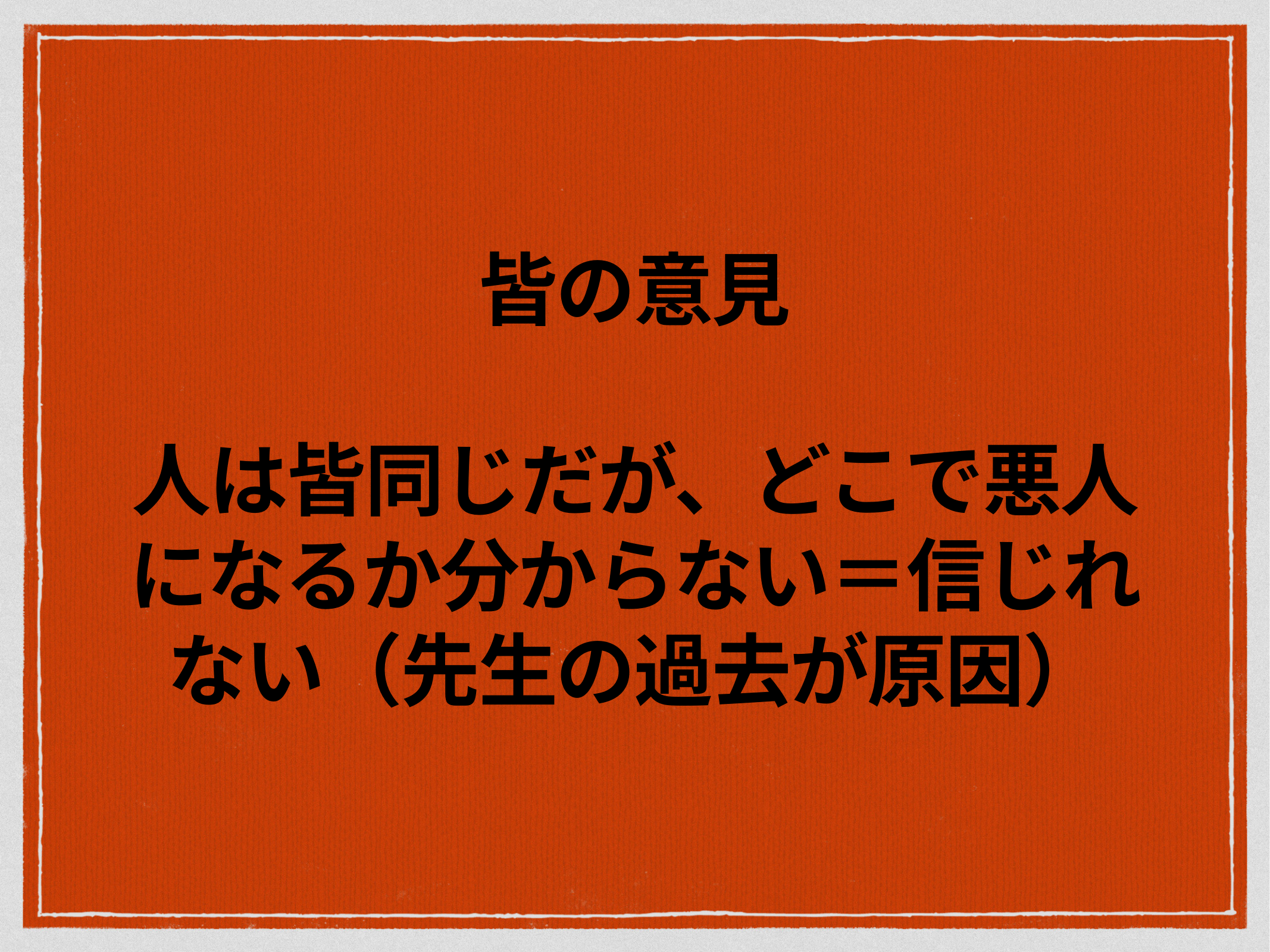

# 皆の意見 人は皆同じだが、どこで悪人になるか分からない＝信じれない（先生の過去が原因）